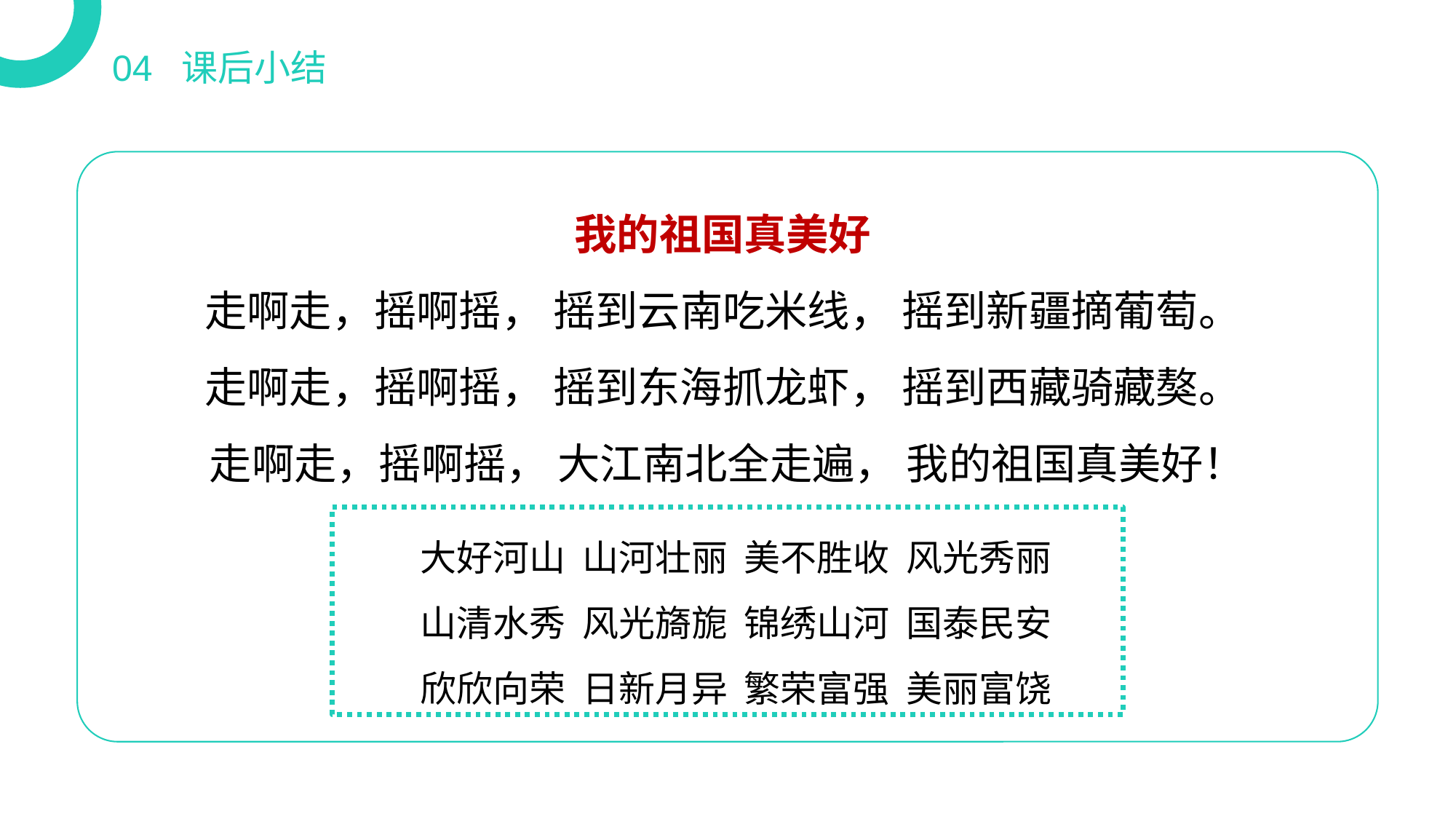

04  课后小结
我的祖国真美好
走啊走，摇啊摇， 摇到云南吃米线， 摇到新疆摘葡萄。
走啊走，摇啊摇， 摇到东海抓龙虾， 摇到西藏骑藏獒。
走啊走，摇啊摇， 大江南北全走遍， 我的祖国真美好！
 大好河山  山河壮丽  美不胜收  风光秀丽
 山清水秀  风光旖旎  锦绣山河  国泰民安
 欣欣向荣  日新月异  繁荣富强  美丽富饶